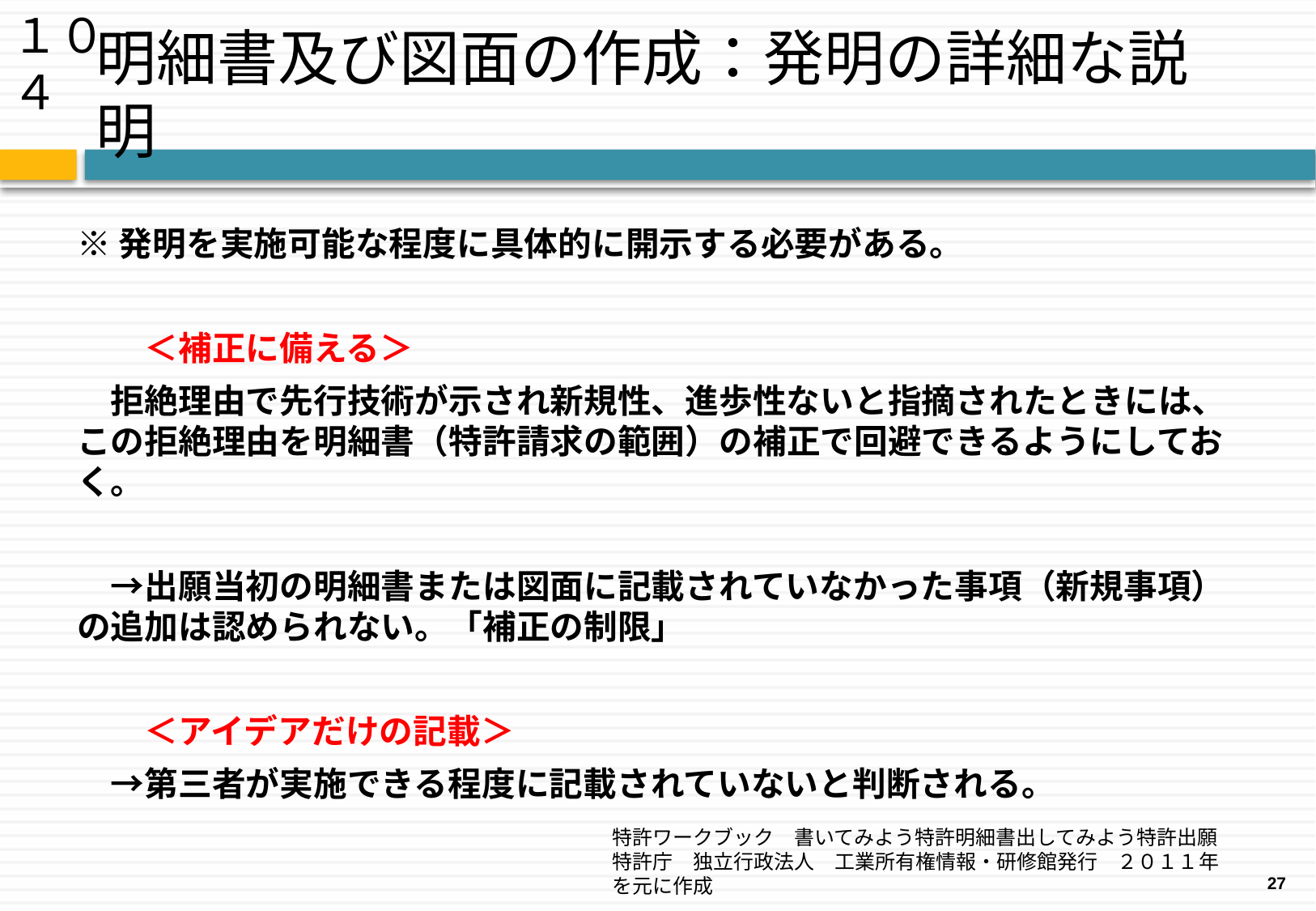

１０－４
# 明細書及び図面の作成：発明の詳細な説明
※発明を実施可能な程度に具体的に開示する必要がある。

　　＜補正に備える＞
　拒絶理由で先行技術が示され新規性、進歩性ないと指摘されたときには、この拒絶理由を明細書（特許請求の範囲）の補正で回避できるようにしておく。

　→出願当初の明細書または図面に記載されていなかった事項（新規事項）の追加は認められない。「補正の制限」

　　＜アイデアだけの記載＞
　→第三者が実施できる程度に記載されていないと判断される。
特許ワークブック　書いてみよう特許明細書出してみよう特許出願　特許庁　独立行政法人　工業所有権情報・研修館発行　２０１１年　を元に作成
27